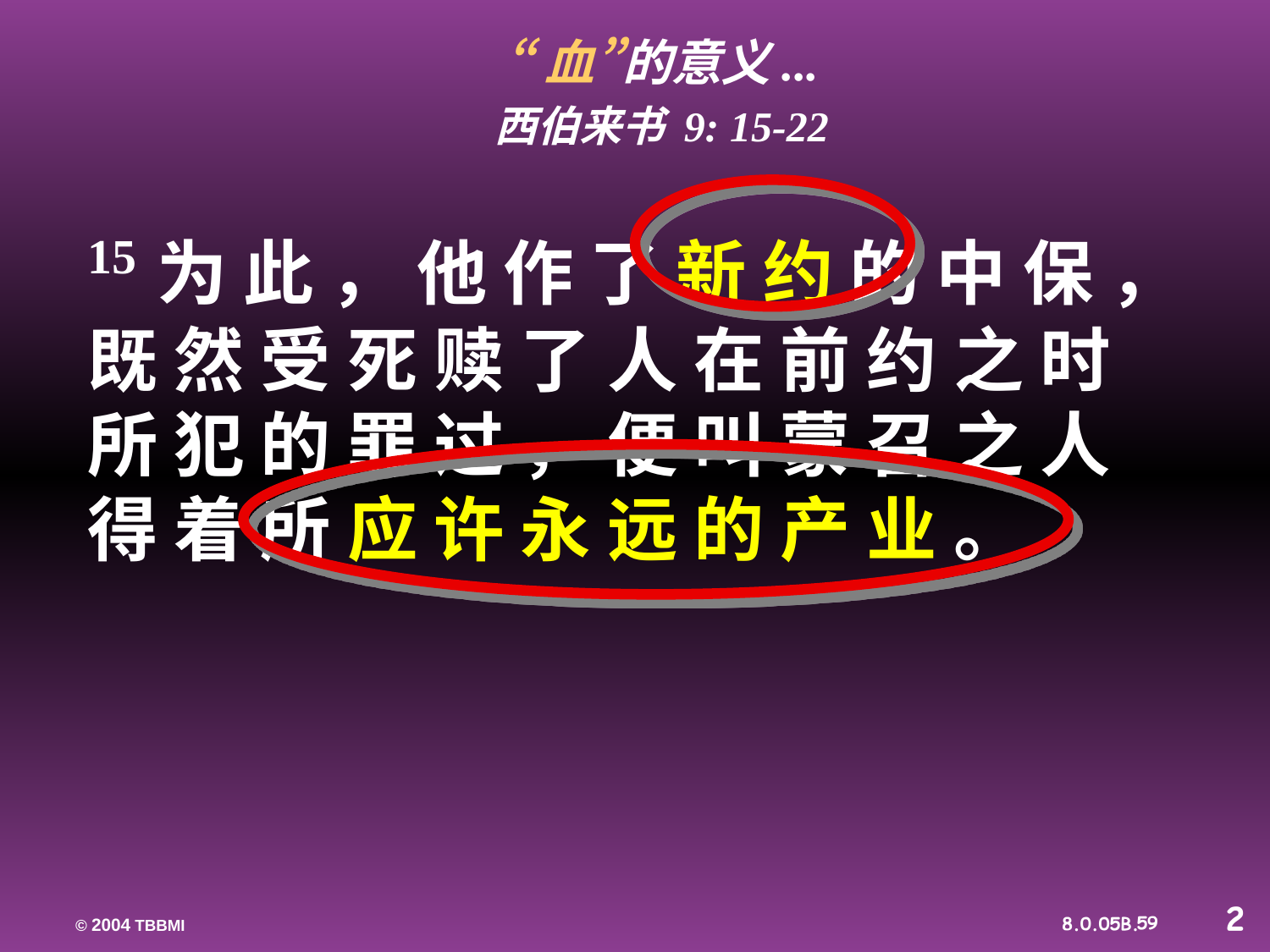

“血”的意义...
西伯来书 9: 15-22

15为 此 ， 他 作 了 新 约 的 中 保 ， 既 然 受 死 赎 了 人 在 前 约 之 时 所 犯 的 罪 过 ， 便 叫 蒙 召 之 人 得 着 所 应 许 永 远 的 产 业 。

2

59